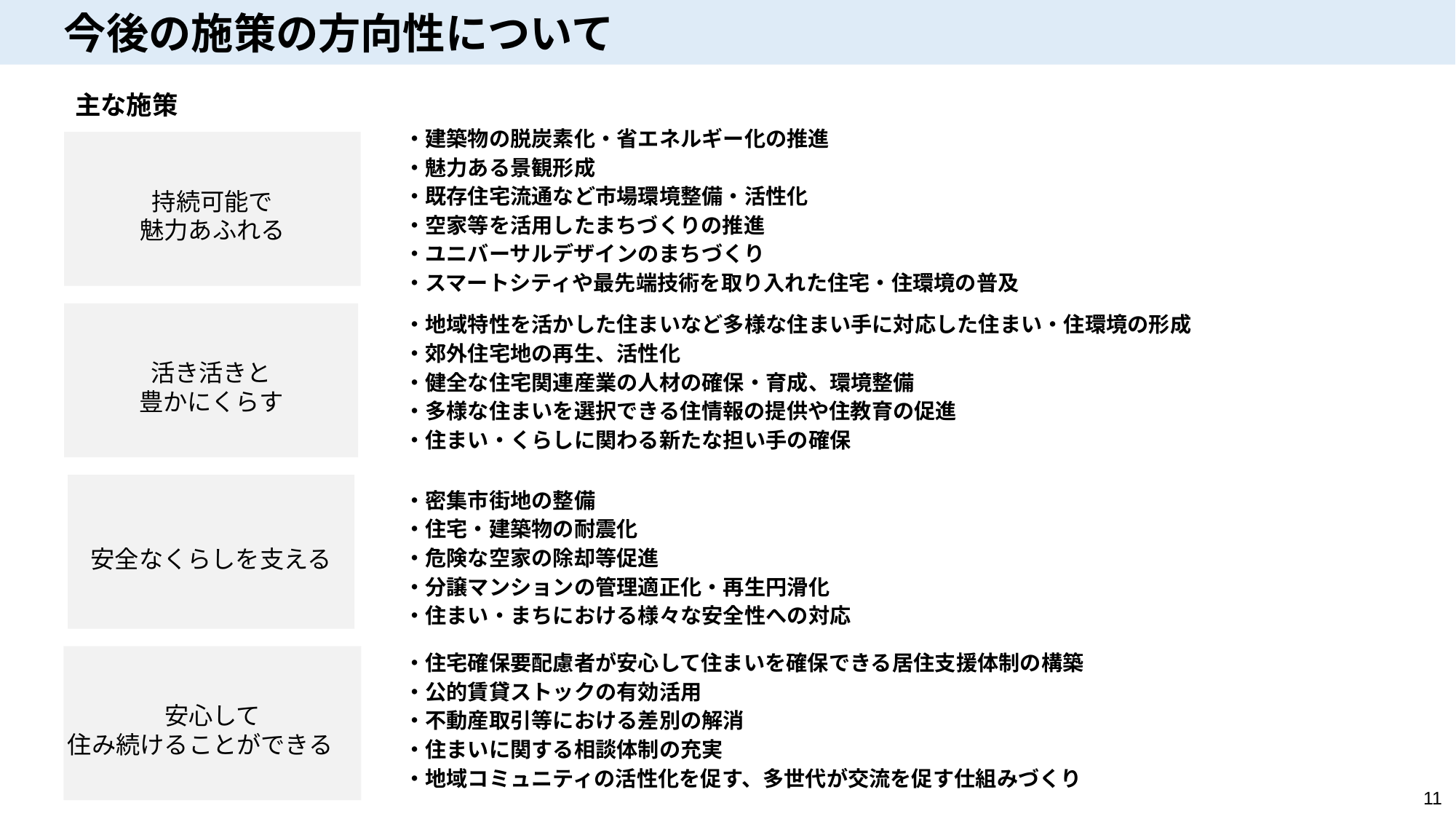

今後の施策の方向性について
主な施策

・建築物の脱炭素化・省エネルギー化の推進
・魅力ある景観形成
・既存住宅流通など市場環境整備・活性化
・空家等を活用したまちづくりの推進
・ユニバーサルデザインのまちづくり
・スマートシティや最先端技術を取り入れた住宅・住環境の普及
持続可能で
魅力あふれる
活き活きと
豊かにくらす
・地域特性を活かした住まいなど多様な住まい手に対応した住まい・住環境の形成
・郊外住宅地の再生、活性化
・健全な住宅関連産業の人材の確保・育成、環境整備
・多様な住まいを選択できる住情報の提供や住教育の促進
・住まい・くらしに関わる新たな担い手の確保

安全なくらしを支える
・密集市街地の整備
・住宅・建築物の耐震化
・危険な空家の除却等促進
・分譲マンションの管理適正化・再生円滑化
・住まい・まちにおける様々な安全性への対応
・住宅確保要配慮者が安心して住まいを確保できる居住支援体制の構築
・公的賃貸ストックの有効活用
・不動産取引等における差別の解消
・住まいに関する相談体制の充実
・地域コミュニティの活性化を促す、多世代が交流を促す仕組みづくり

安心して
住み続けることができる
11